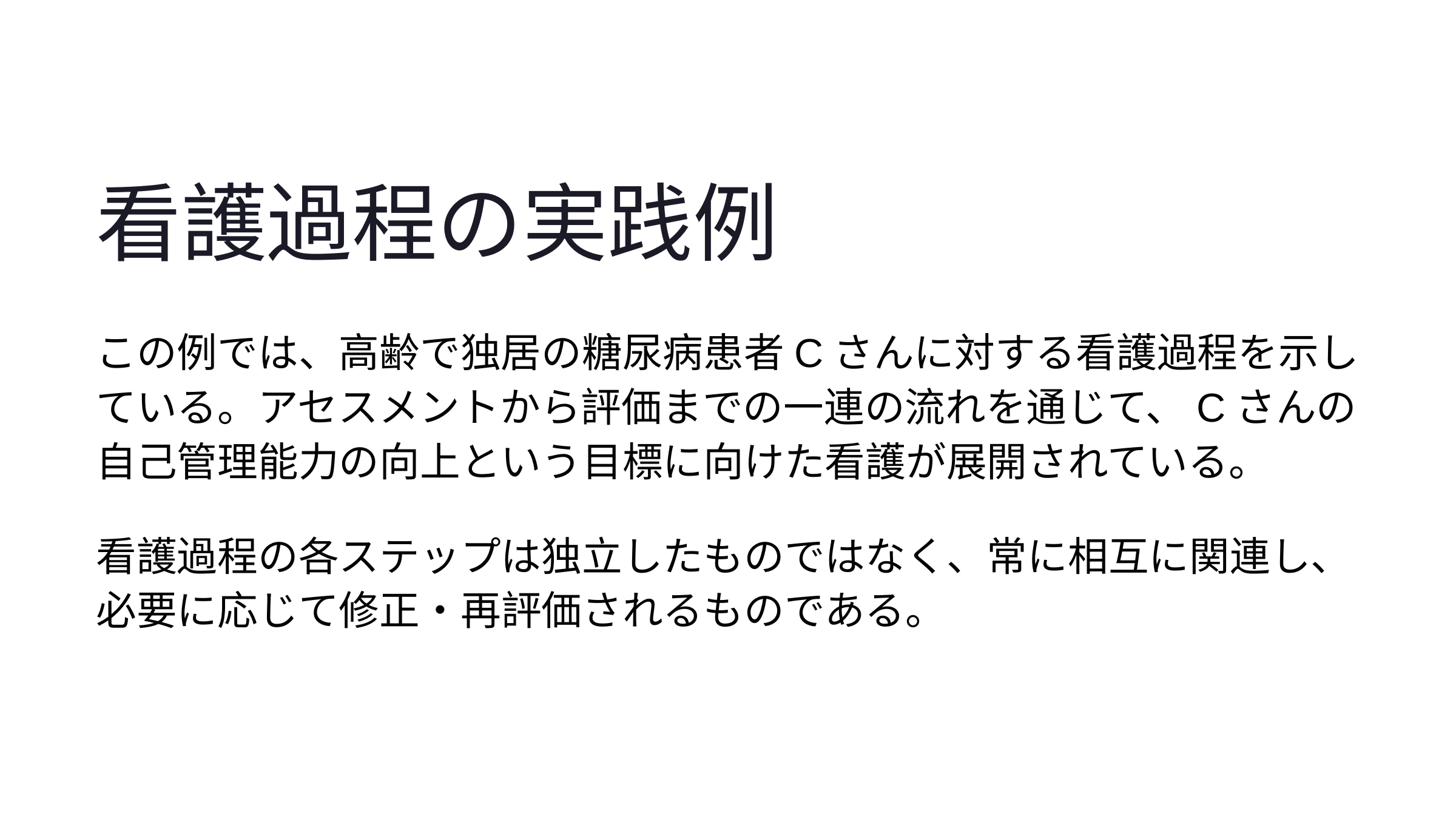

看護過程の実践例
この例では、高齢で独居の糖尿病患者Cさんに対する看護過程を示している。アセスメントから評価までの一連の流れを通じて、Cさんの自己管理能力の向上という目標に向けた看護が展開されている。
看護過程の各ステップは独立したものではなく、常に相互に関連し、必要に応じて修正・再評価されるものである。